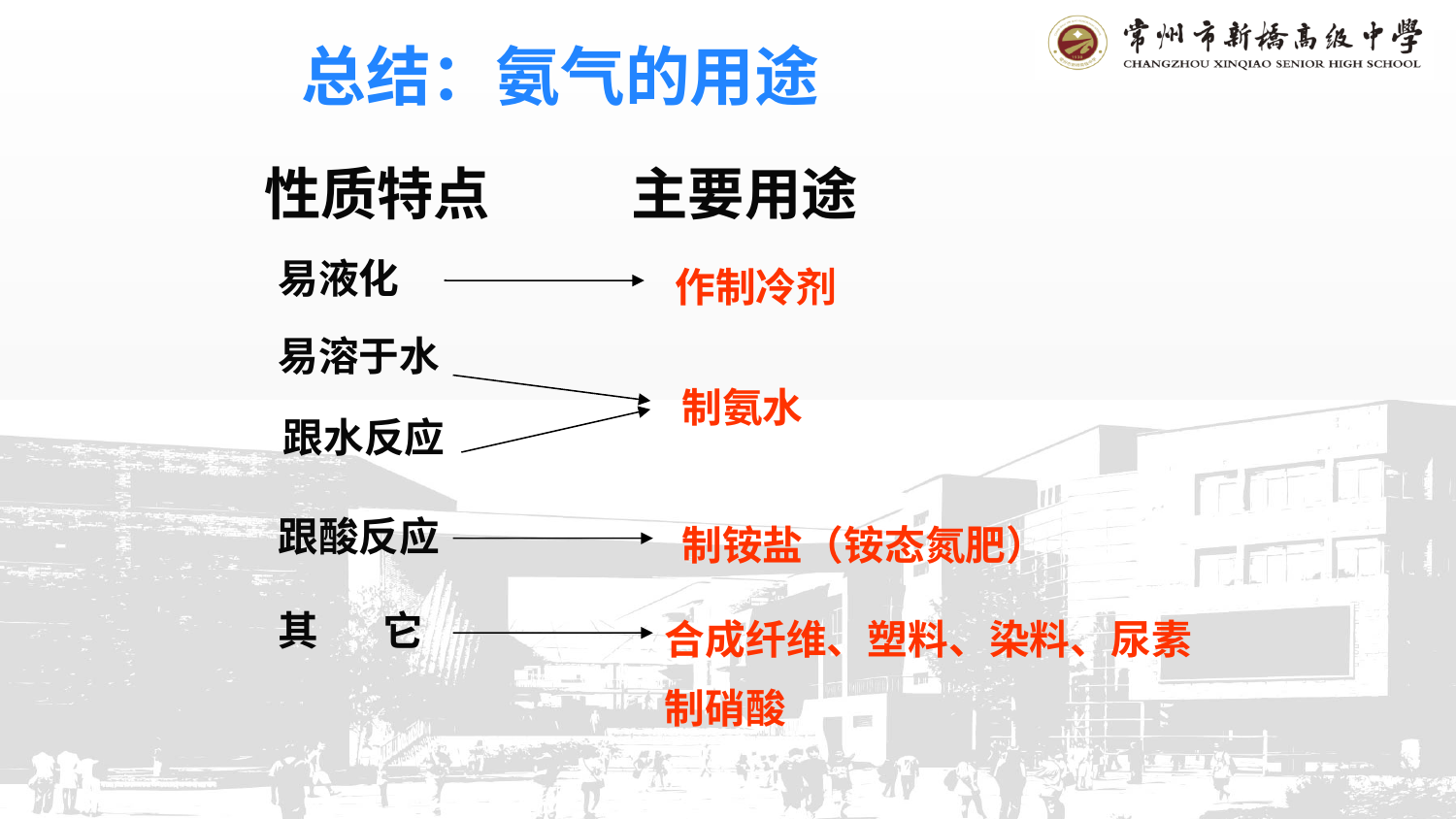

总结：氨气的用途
 性质特点           主要用途

易液化
 作制冷剂

易溶于水

制氨水
跟水反应

跟酸反应
制铵盐（铵态氮肥）

其       它
合成纤维、塑料、染料、尿素
制硝酸